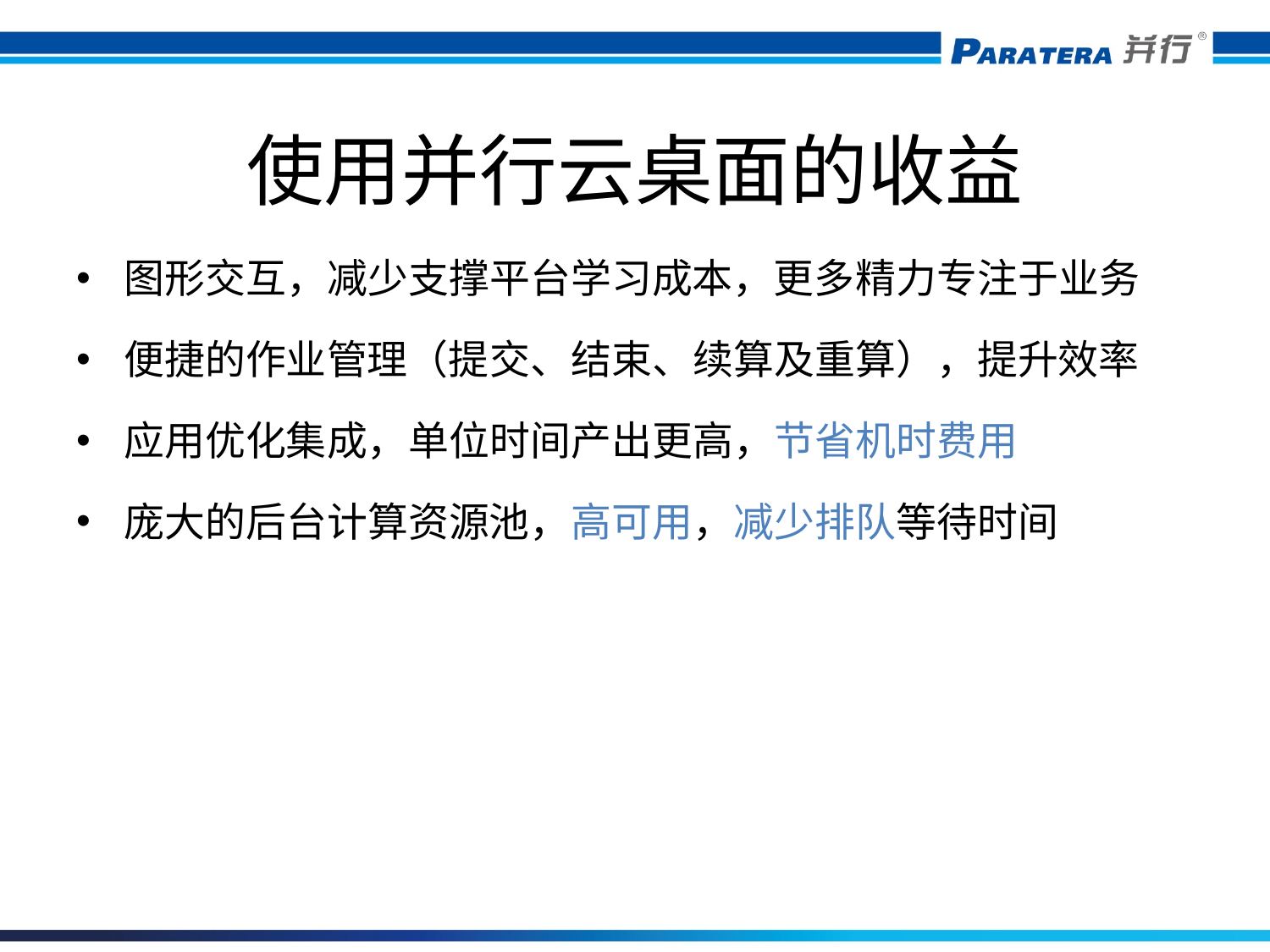

# 使用并行云桌面的收益
图形交互，减少支撑平台学习成本，更多精力专注于业务
便捷的作业管理（提交、结束、续算及重算），提升效率
应用优化集成，单位时间产出更高，节省机时费用
庞大的后台计算资源池，高可用，减少排队等待时间